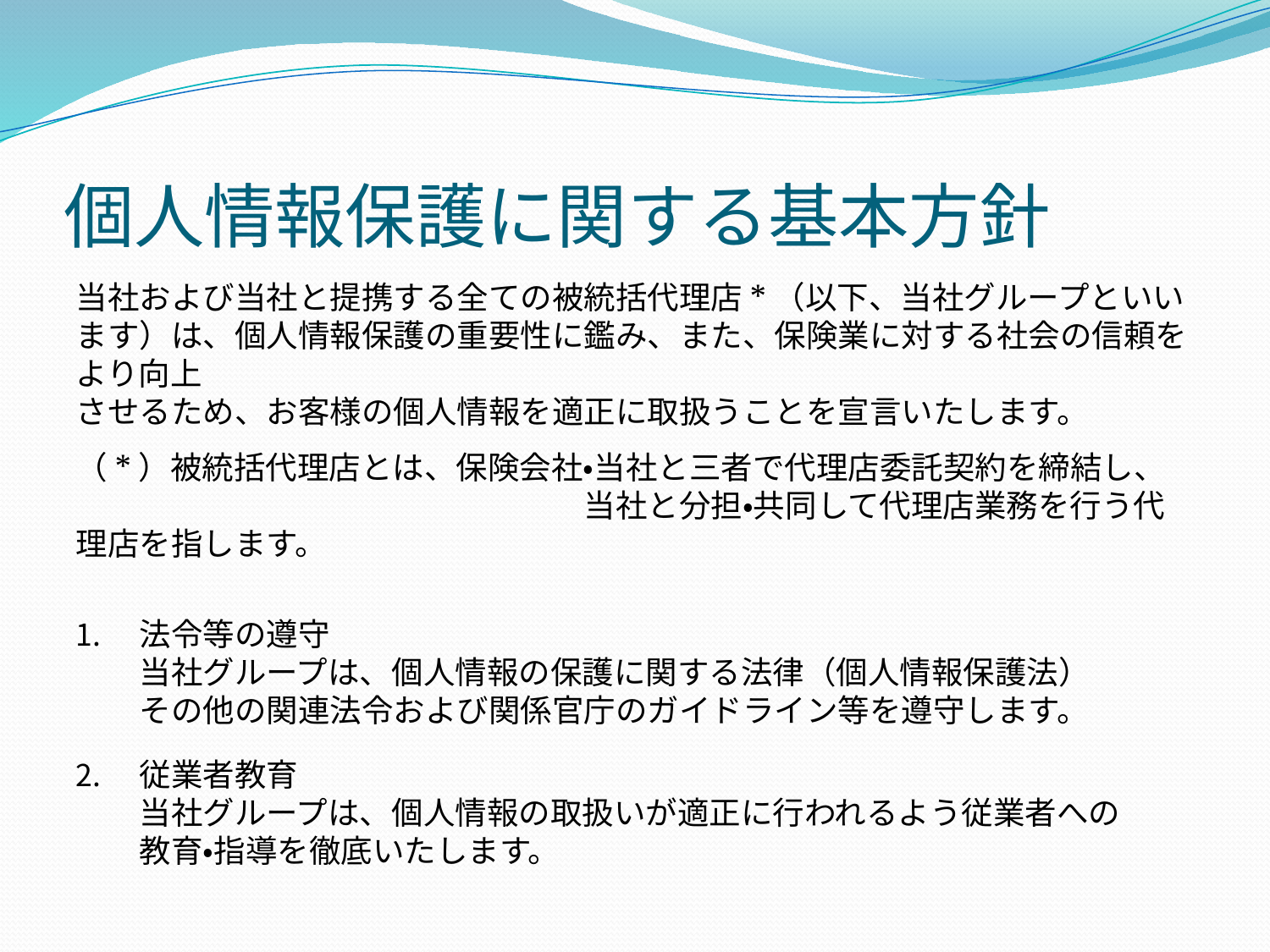

# 個人情報保護に関する基本方針
当社および当社と提携する全ての被統括代理店*（以下、当社グループといいます）は、個人情報保護の重要性に鑑み、また、保険業に対する社会の信頼をより向上
させるため、お客様の個人情報を適正に取扱うことを宣言いたします。
（*）被統括代理店とは、保険会社・当社と三者で代理店委託契約を締結し、
　　　　　　　　　　　　　　　　当社と分担・共同して代理店業務を行う代理店を指します。
法令等の遵守
当社グループは、個人情報の保護に関する法律（個人情報保護法）
その他の関連法令および関係官庁のガイドライン等を遵守します。
従業者教育
当社グループは、個人情報の取扱いが適正に行われるよう従業者への
教育・指導を徹底いたします。